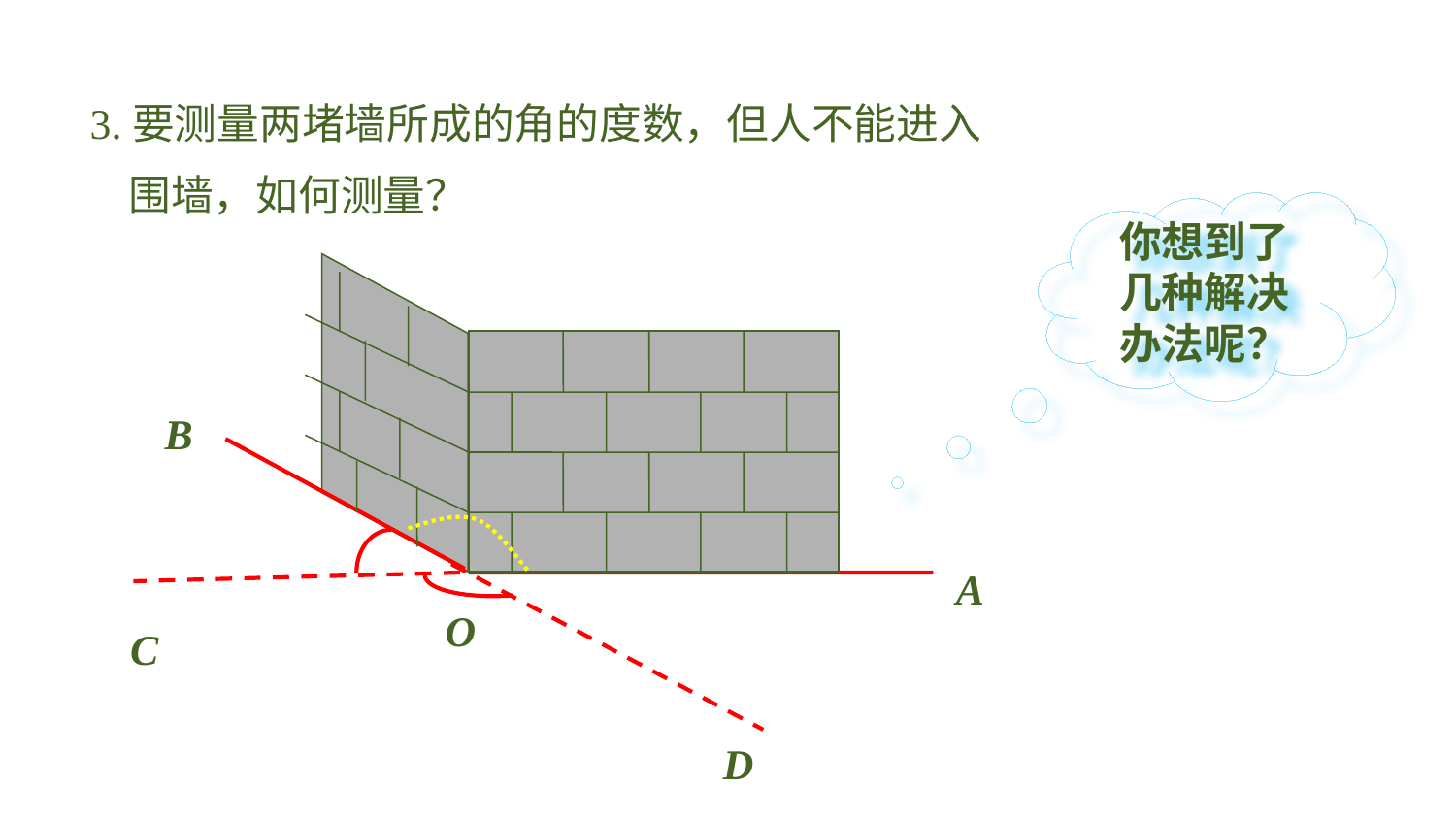

3.要测量两堵墙所成的角的度数，但人不能进入
   围墙，如何测量？
你想到了几种解决办法呢？

B

A

D

C

O